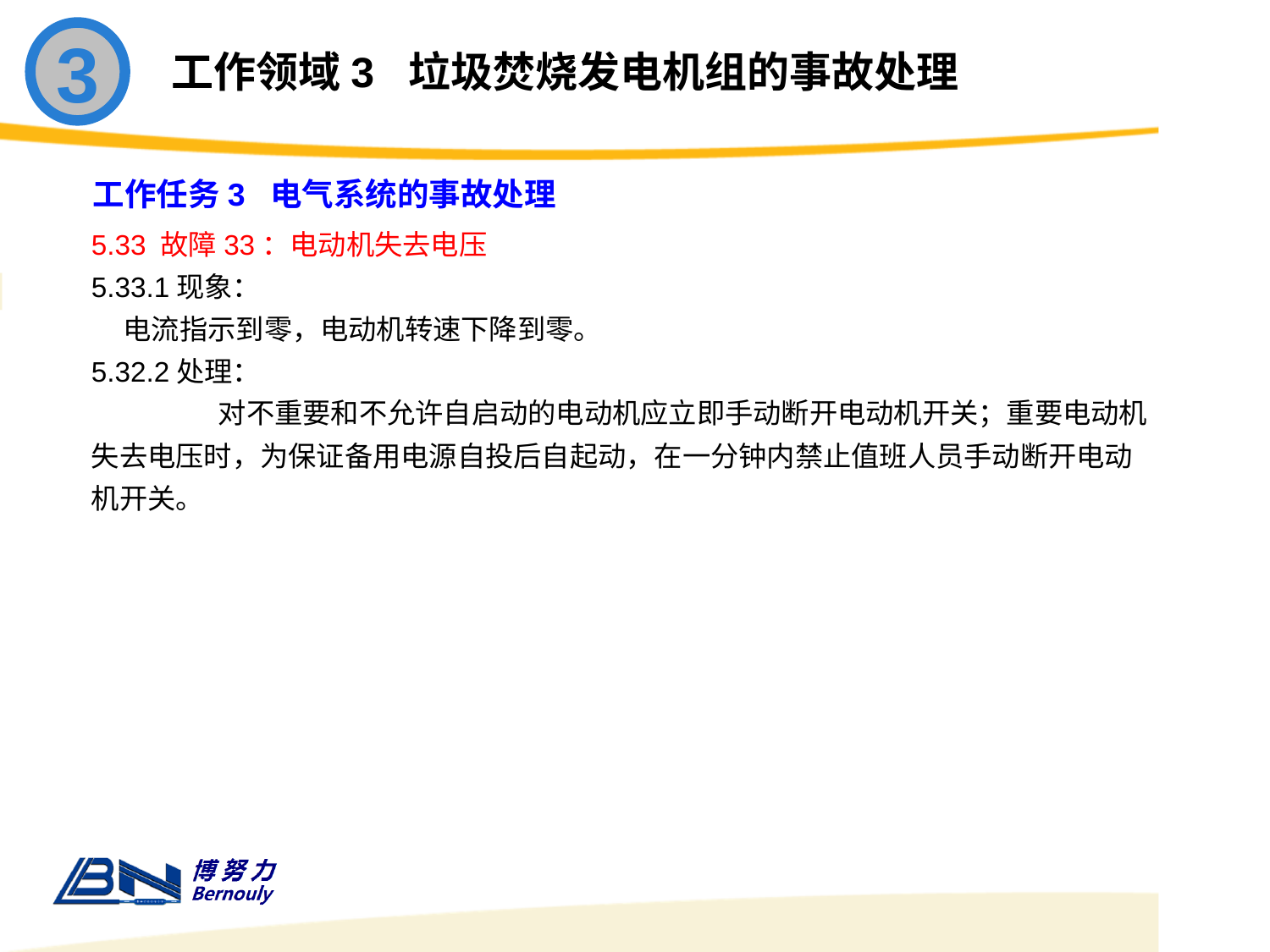

3
工作领域3  垃圾焚烧发电机组的事故处理
工作任务3  电气系统的事故处理
5.33 故障33：电动机失去电压
5.33.1现象：
    电流指示到零，电动机转速下降到零。
5.32.2处理：
    	对不重要和不允许自启动的电动机应立即手动断开电动机开关；重要电动机失去电压时，为保证备用电源自投后自起动，在一分钟内禁止值班人员手动断开电动机开关。